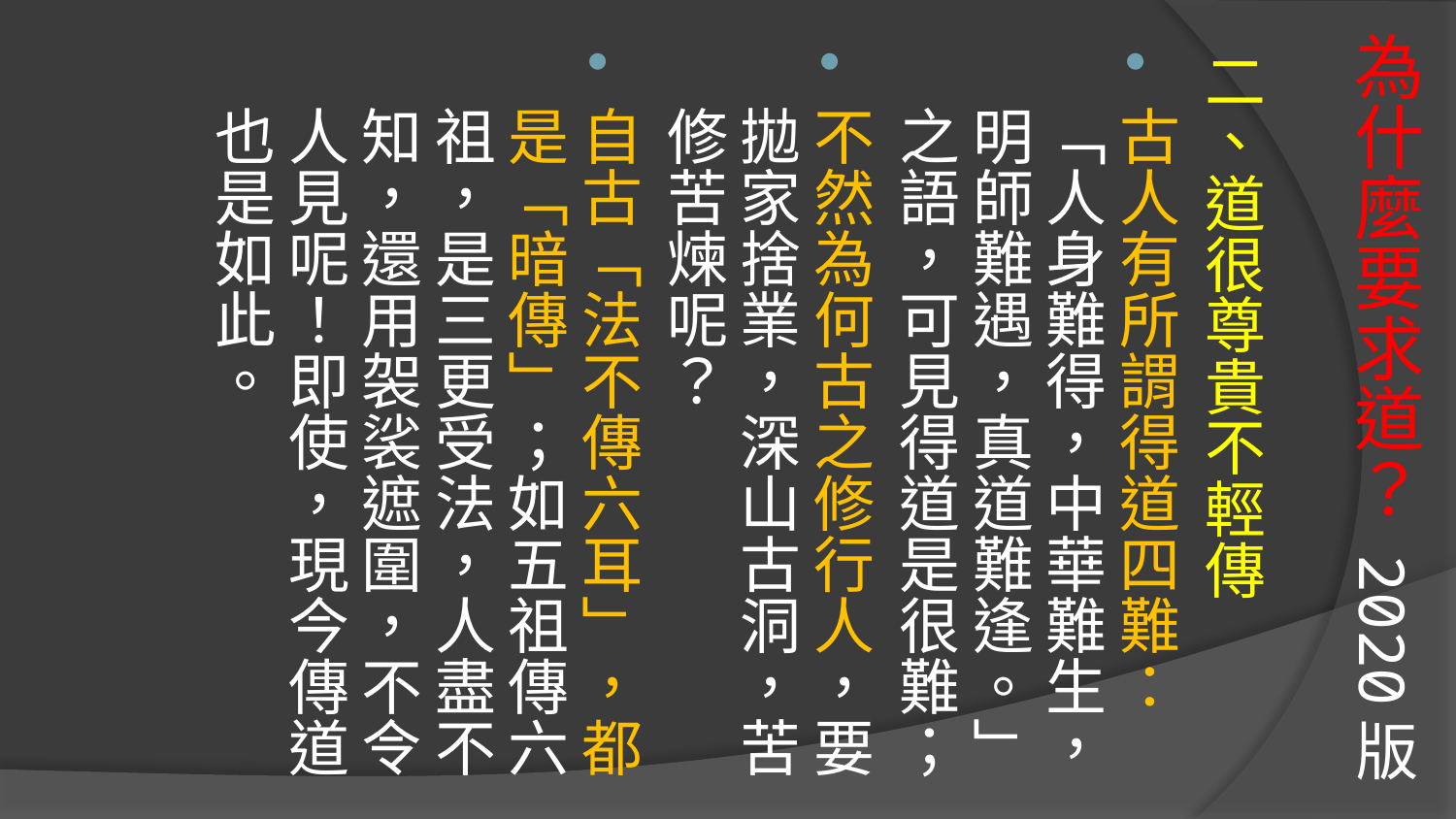

# 為什麼要求道？ 2020版
二、道很尊貴不輕傳
古人有所謂得道四難：「人身難得，中華難生，明師難遇，真道難逢。」之語，可見得道是很難；
不然為何古之修行人，要拋家捨業，深山古洞，苦修苦煉呢？
自古「法不傳六耳」，都是「暗傳」；如五祖傳六祖，是三更受法，人盡不知，還用袈裟遮圍，不令人見呢！即使，現今傳道也是如此。